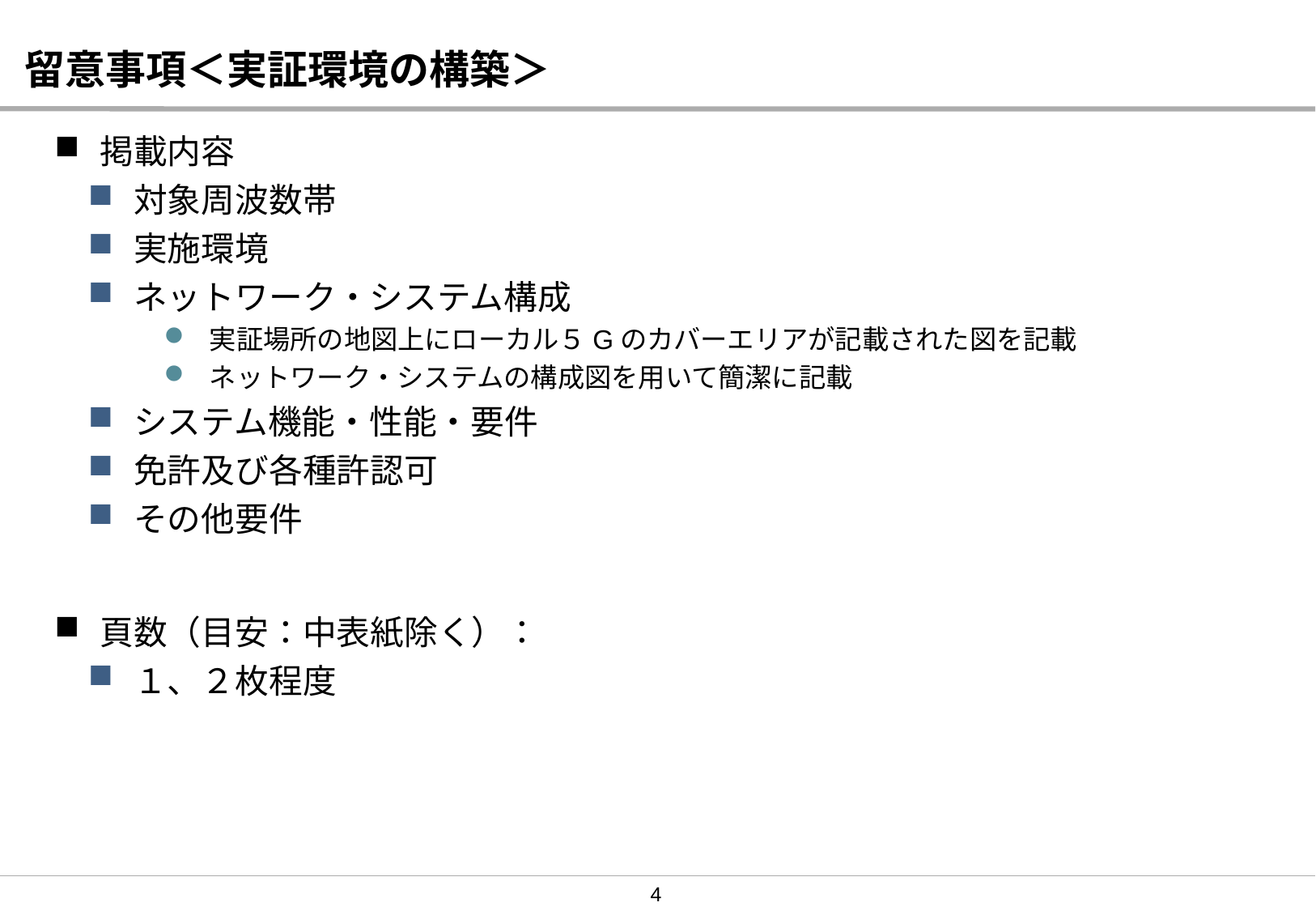

# 留意事項＜実証環境の構築＞
掲載内容
対象周波数帯
実施環境
ネットワーク・システム構成
実証場所の地図上にローカル５Gのカバーエリアが記載された図を記載
ネットワーク・システムの構成図を用いて簡潔に記載
システム機能・性能・要件
免許及び各種許認可
その他要件

頁数（目安：中表紙除く）：
１、２枚程度